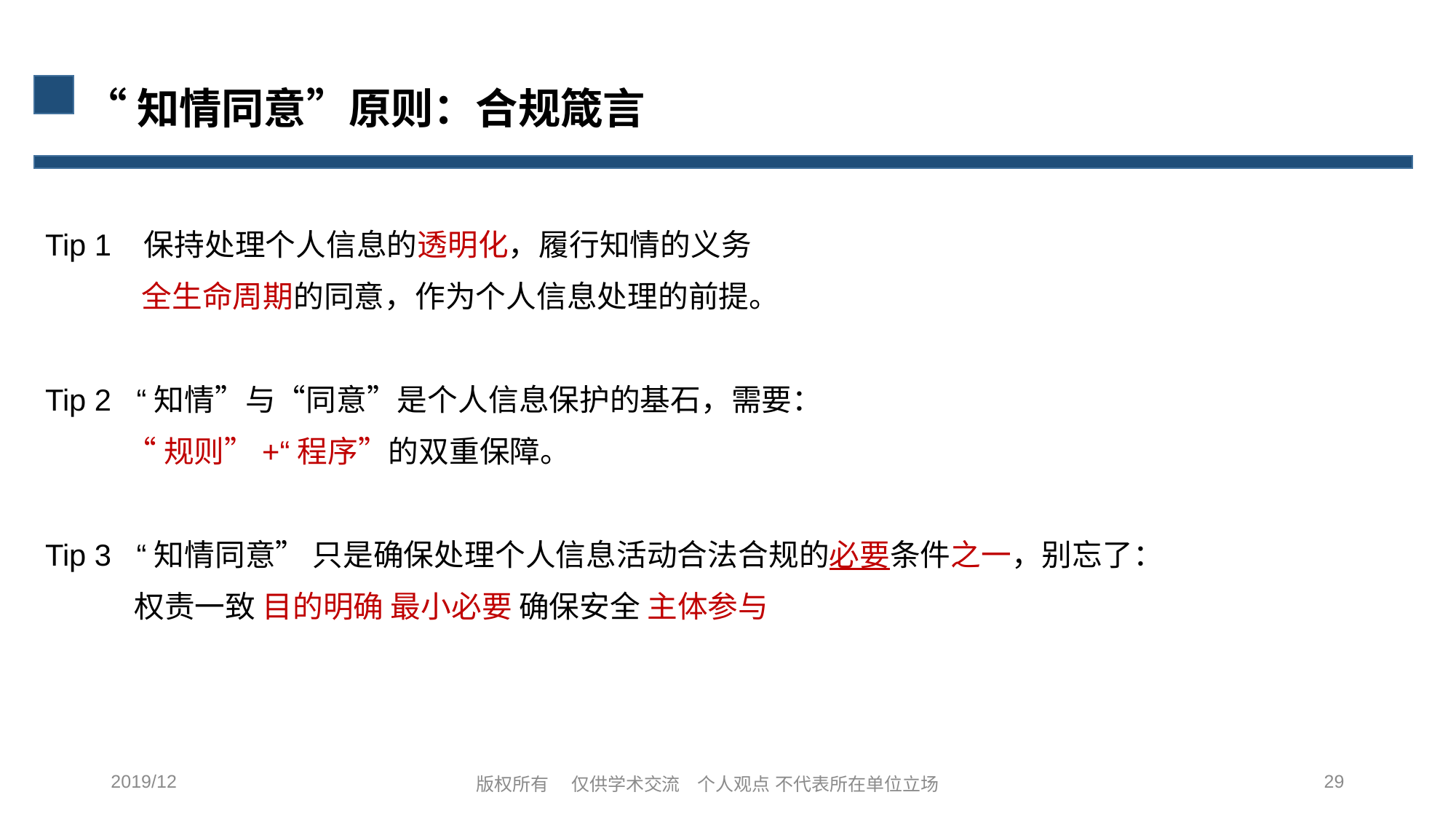

# “知情同意”原则：合规箴言

Tip 1   保持处理个人信息的透明化，履行知情的义务
  全生命周期的同意，作为个人信息处理的前提。

Tip 2   “知情”与“同意”是个人信息保护的基石，需要：
            “规则”+“程序”的双重保障。

Tip 3   “知情同意” 只是确保处理个人信息活动合法合规的必要条件之一，别忘了：
         权责一致 目的明确 最小必要 确保安全 主体参与

2019/12
29
版权所有    仅供学术交流   个人观点 不代表所在单位立场